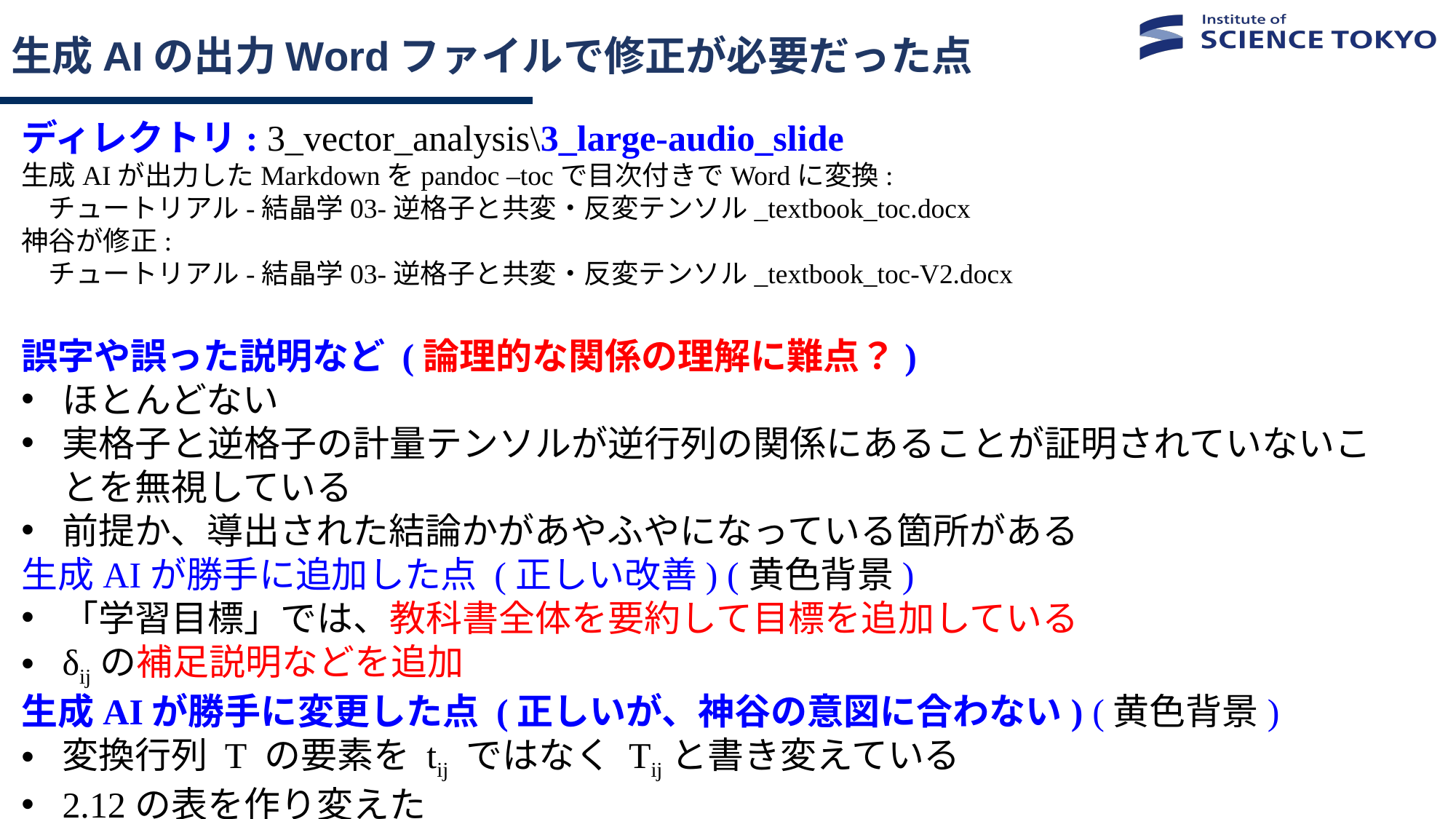

# 生成AIの出力Wordファイルで修正が必要だった点
ディレクトリ: 3_vector_analysis\3_large-audio_slide
生成AIが出力したMarkdownをpandoc –tocで目次付きでWordに変換:
　チュートリアル-結晶学03-逆格子と共変・反変テンソル_textbook_toc.docx
神谷が修正:
　チュートリアル-結晶学03-逆格子と共変・反変テンソル_textbook_toc-V2.docx

誤字や誤った説明など (論理的な関係の理解に難点？)
ほとんどない
実格子と逆格子の計量テンソルが逆行列の関係にあることが証明されていないことを無視している
前提か、導出された結論かがあやふやになっている箇所がある
生成AIが勝手に追加した点 (正しい改善) (黄色背景)
「学習目標」では、教科書全体を要約して目標を追加している
δijの補足説明などを追加
生成AIが勝手に変更した点 (正しいが、神谷の意図に合わない) (黄色背景)
変換行列 T の要素を tij ではなく Tijと書き変えている
2.12の表を作り変えた